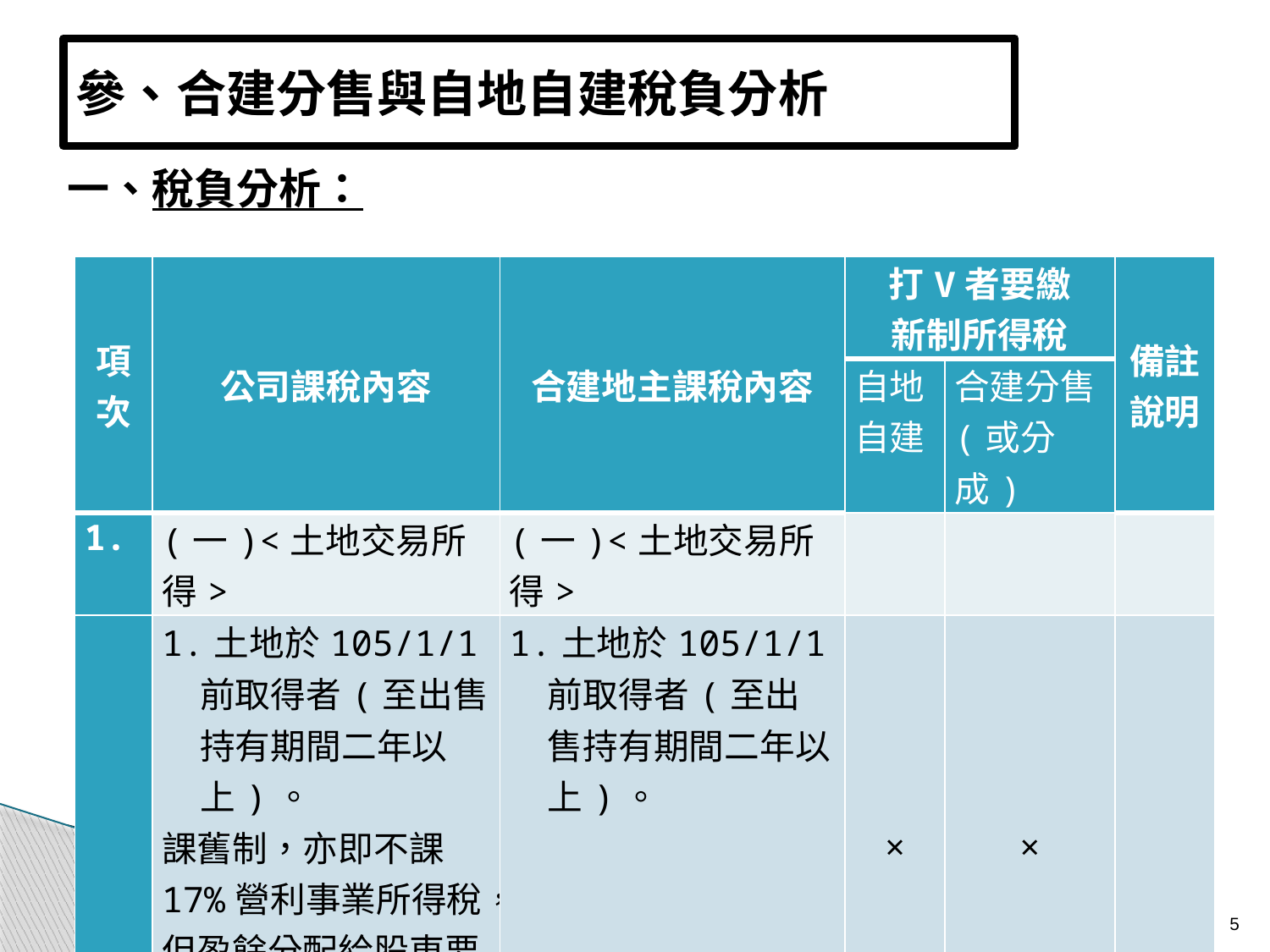

# 參、合建分售與自地自建稅負分析
一、稅負分析：
| 項次 | 公司課稅內容 | 合建地主課稅內容 | 打V者要繳 新制所得稅 |  | 備註說明 |
| --- | --- | --- | --- | --- | --- |
|  |  |  | 自地 自建 | 合建分售 (或分成) |  |
| 1. | (一)<土地交易所得> | (一)<土地交易所得> |  |  |  |
|  | 1.土地於105/1/1前取得者(至出售持有期間二年以上)。 課舊制，亦即不課17%營利事業所得稅，但盈餘分配給股東要課綜合所得稅，最高稅率45%。 | 1.土地於105/1/1前取得者(至出售持有期間二年以上)。 | × | × |  |
5